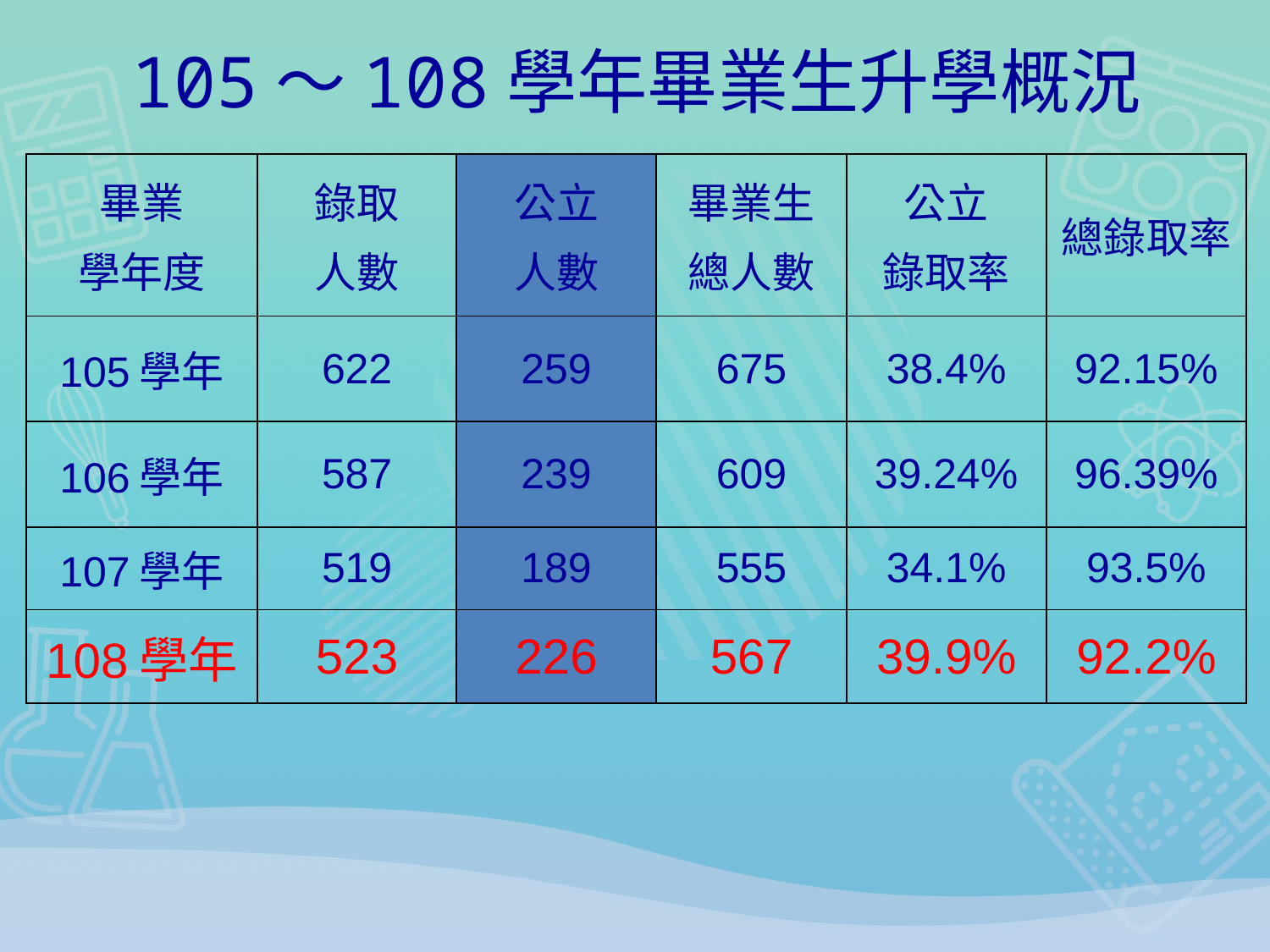

# 105～108學年畢業生升學概況
| 畢業 學年度 | 錄取 人數 | 公立 人數 | 畢業生 總人數 | 公立 錄取率 | 總錄取率 |
| --- | --- | --- | --- | --- | --- |
| 105學年 | 622 | 259 | 675 | 38.4% | 92.15% |
| 106學年 | 587 | 239 | 609 | 39.24% | 96.39% |
| 107學年 | 519 | 189 | 555 | 34.1% | 93.5% |
| 108學年 | 523 | 226 | 567 | 39.9% | 92.2% |